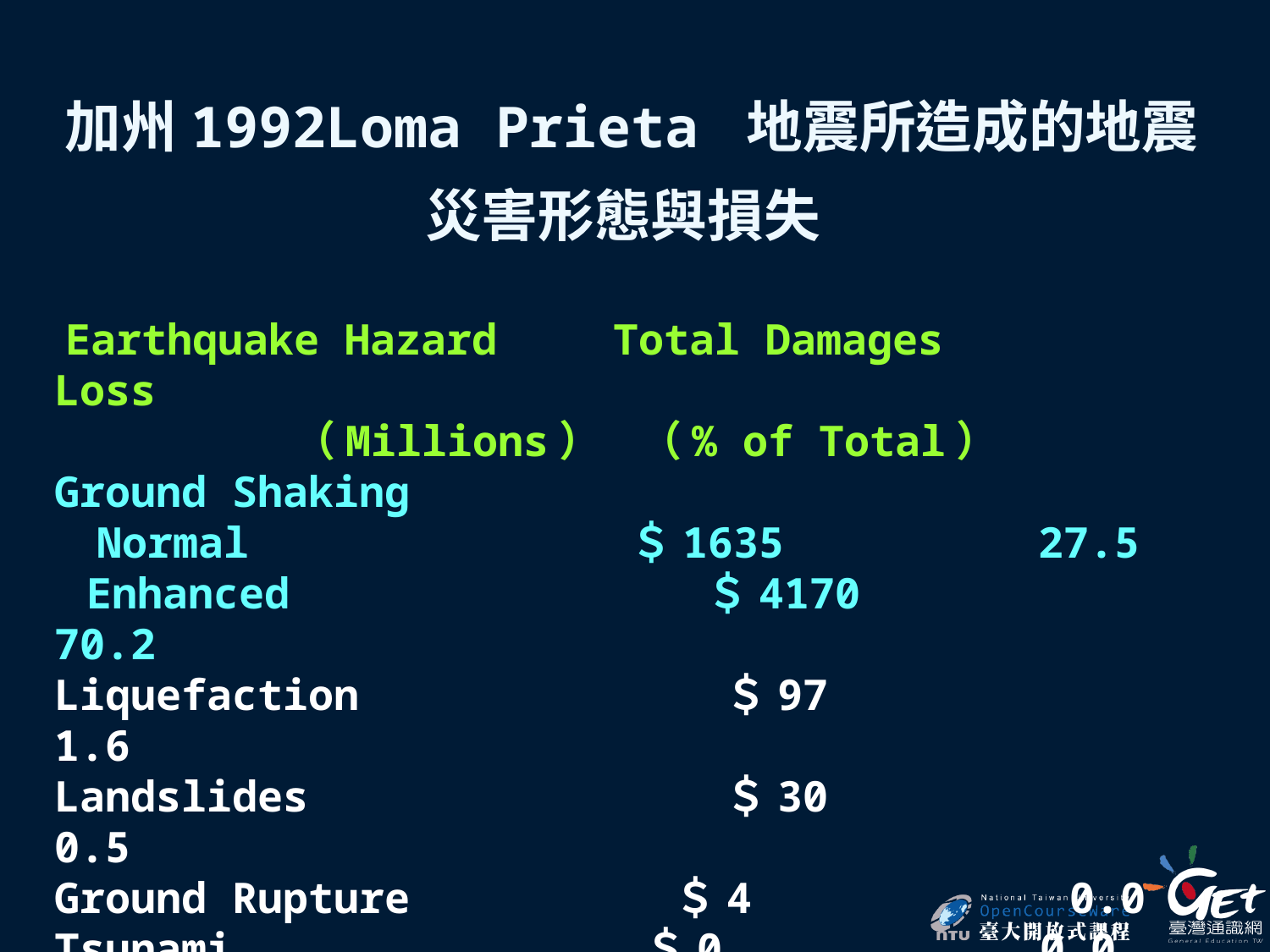

加州1992Loma Prieta 地震所造成的地震災害形態與損失
 Earthquake Hazard           Total Damages       Loss
                        （Millions）    （% of Total）
Ground Shaking
    Normal                                   ＄1635                        27.5
   Enhanced                ＄4170            70.2
Liquefaction              ＄97              1.6
Landslides                ＄30              0.5
Ground Rupture                        ＄4                              0.0
Tsunami                                      ＄0                              0.0
Total                                          ＄5936            100.0